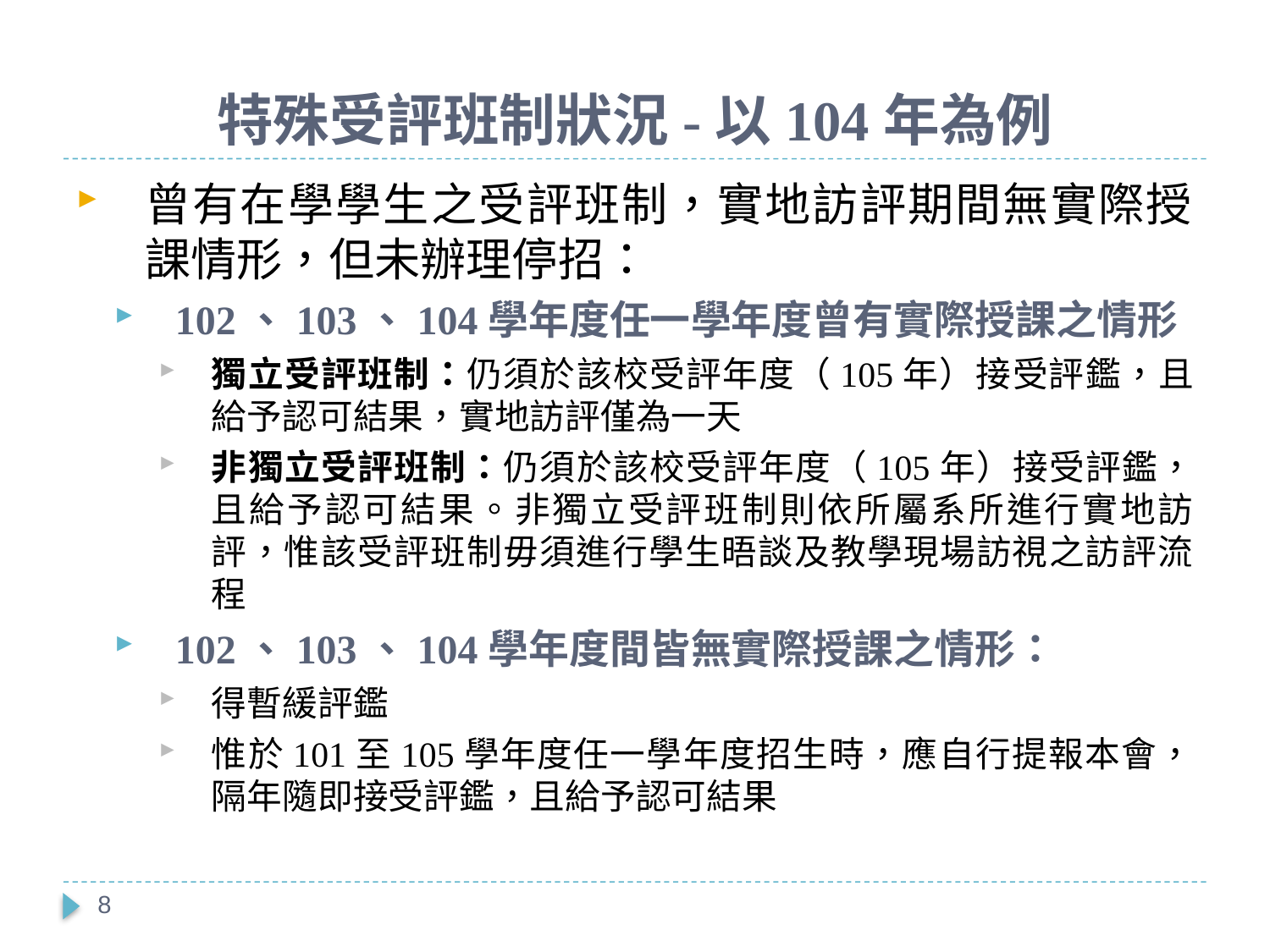

特殊受評班制狀況-以104年為例
曾有在學學生之受評班制，實地訪評期間無實際授課情形，但未辦理停招：
102、103、104學年度任一學年度曾有實際授課之情形
獨立受評班制：仍須於該校受評年度（105年）接受評鑑，且給予認可結果，實地訪評僅為一天
非獨立受評班制：仍須於該校受評年度（105年）接受評鑑，且給予認可結果。非獨立受評班制則依所屬系所進行實地訪評，惟該受評班制毋須進行學生晤談及教學現場訪視之訪評流程
102、103、104學年度間皆無實際授課之情形：
得暫緩評鑑
惟於101至105學年度任一學年度招生時，應自行提報本會，隔年隨即接受評鑑，且給予認可結果
8